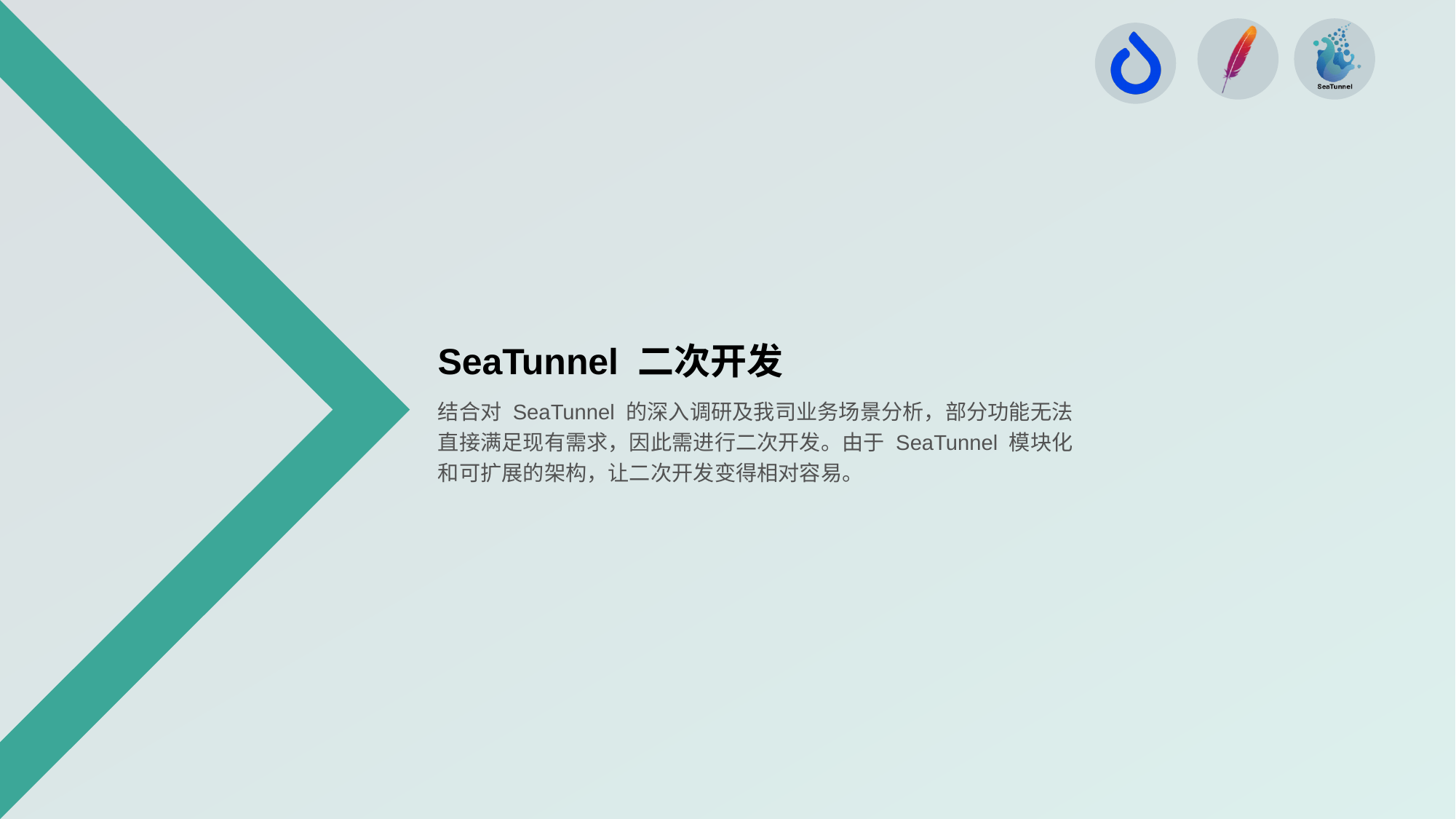

# SeaTunnel 二次开发
结合对 SeaTunnel 的深入调研及我司业务场景分析，部分功能无法直接满足现有需求，因此需进行二次开发。由于 SeaTunnel 模块化和可扩展的架构，让二次开发变得相对容易。